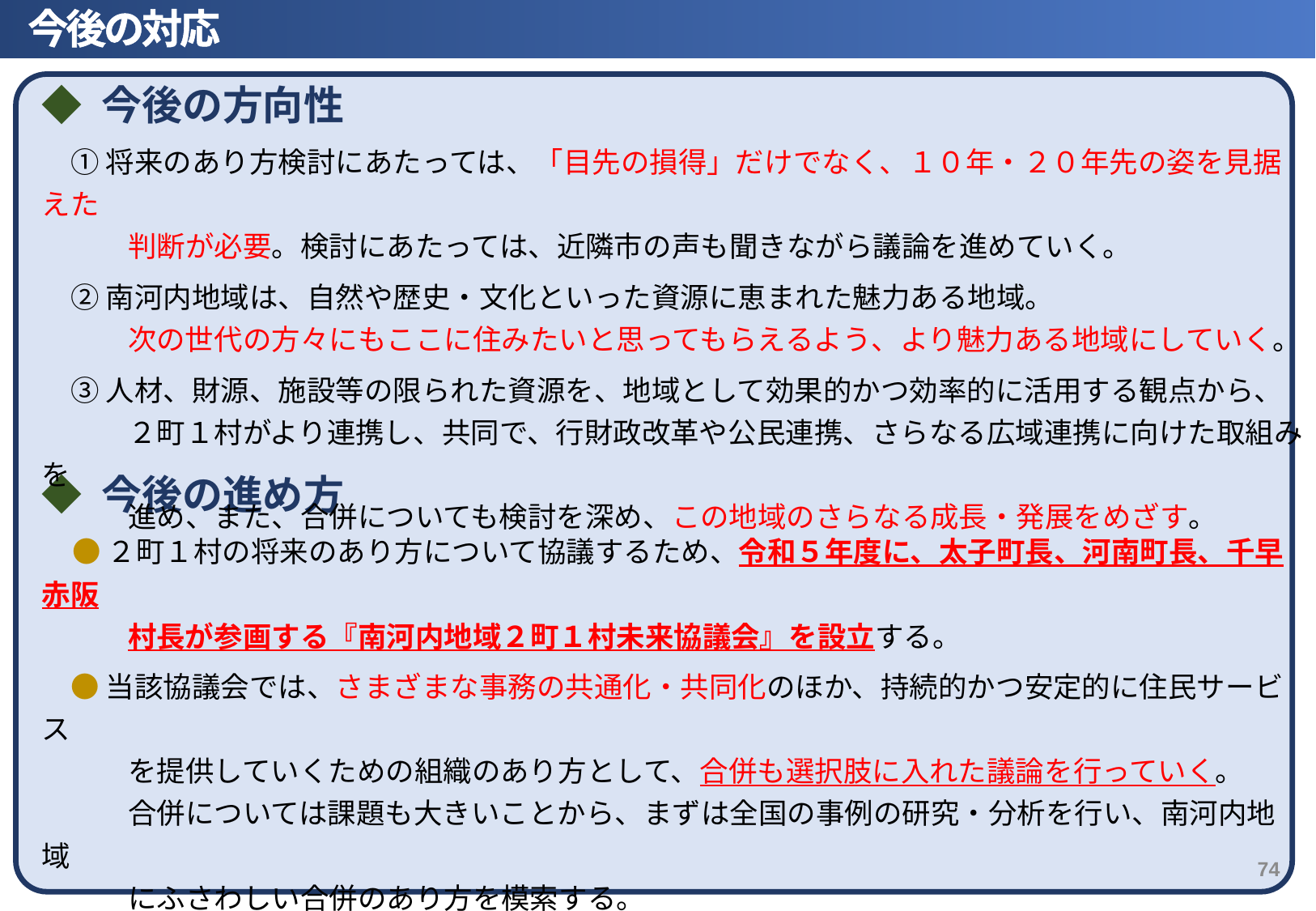

今後の対応

◆ 今後の方向性
　① 将来のあり方検討にあたっては、「目先の損得」だけでなく、１０年・２０年先の姿を見据えた
　　　判断が必要。検討にあたっては、近隣市の声も聞きながら議論を進めていく。
　② 南河内地域は、自然や歴史・文化といった資源に恵まれた魅力ある地域。
　　　次の世代の方々にもここに住みたいと思ってもらえるよう、より魅力ある地域にしていく。
　③ 人材、財源、施設等の限られた資源を、地域として効果的かつ効率的に活用する観点から、
　　　２町１村がより連携し、共同で、行財政改革や公民連携、さらなる広域連携に向けた取組みを
　　　進め、また、合併についても検討を深め、この地域のさらなる成長・発展をめざす。
◆ 今後の進め方
　● ２町１村の将来のあり方について協議するため、令和５年度に、太子町長、河南町長、千早赤阪
　　　村長が参画する『南河内地域２町１村未来協議会』を設立する。
　● 当該協議会では、さまざまな事務の共通化・共同化のほか、持続的かつ安定的に住民サービス
　　　を提供していくための組織のあり方として、合併も選択肢に入れた議論を行っていく。
　　　合併については課題も大きいことから、まずは全国の事例の研究・分析を行い、南河内地域
　　　にふさわしい合併のあり方を模索する。
　● あわせて、地域の未来予測なども活用し、議会や住民と課題を共有しながら、将来のあり方
　　　に関するオープンな議論を行っていく。
74